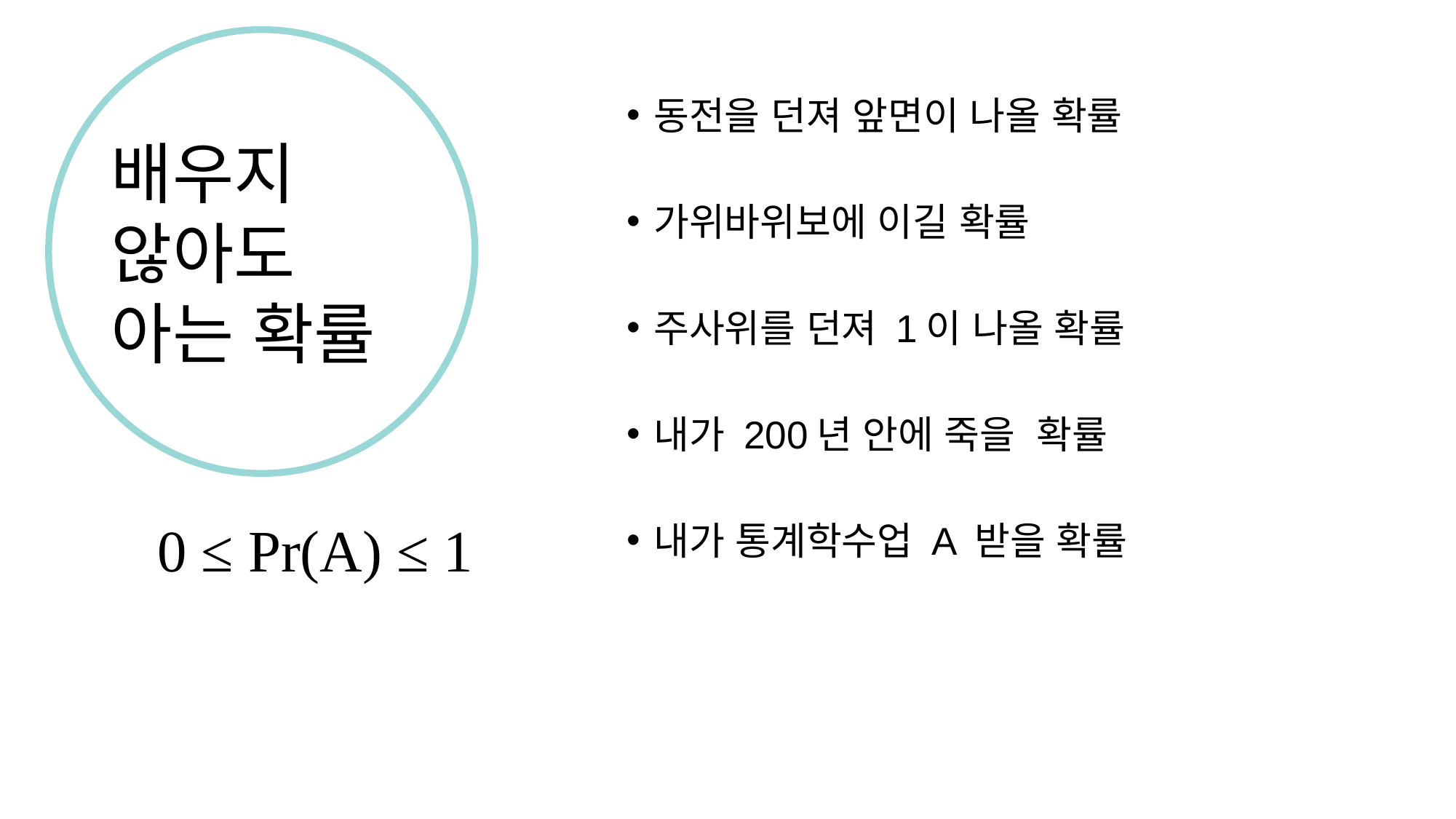

동전을 던져 앞면이 나올 확률
가위바위보에 이길 확률
주사위를 던져 1이 나올 확률
내가 200년 안에 죽을  확률
내가 통계학수업 A 받을 확률
# 배우지 않아도 아는 확률
0 ≤ Pr(A) ≤ 1